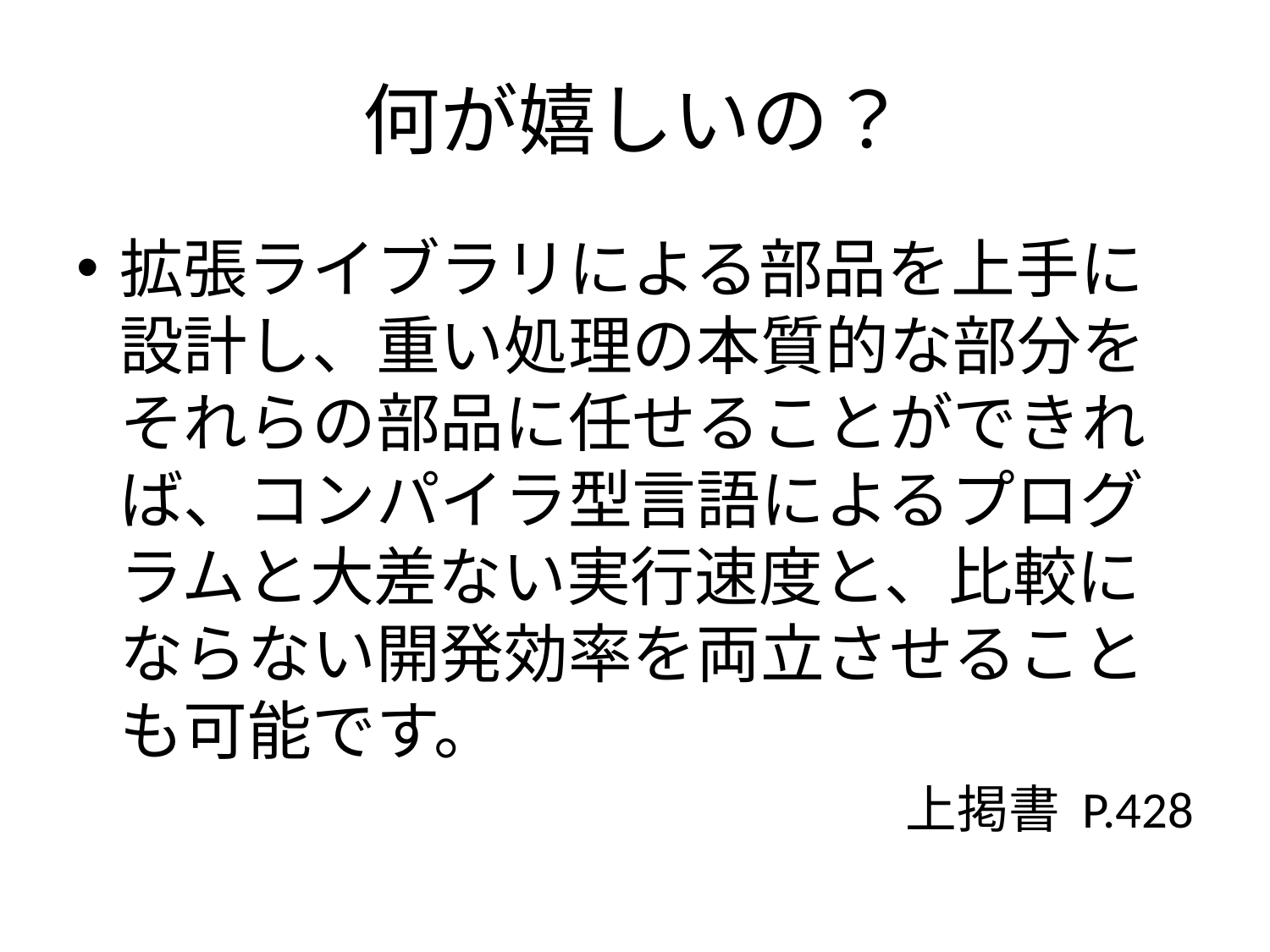

# 何が嬉しいの？
拡張ライブラリによる部品を上手に設計し、重い処理の本質的な部分をそれらの部品に任せることができれば、コンパイラ型言語によるプログラムと大差ない実行速度と、比較にならない開発効率を両立させることも可能です。
上掲書 P.428